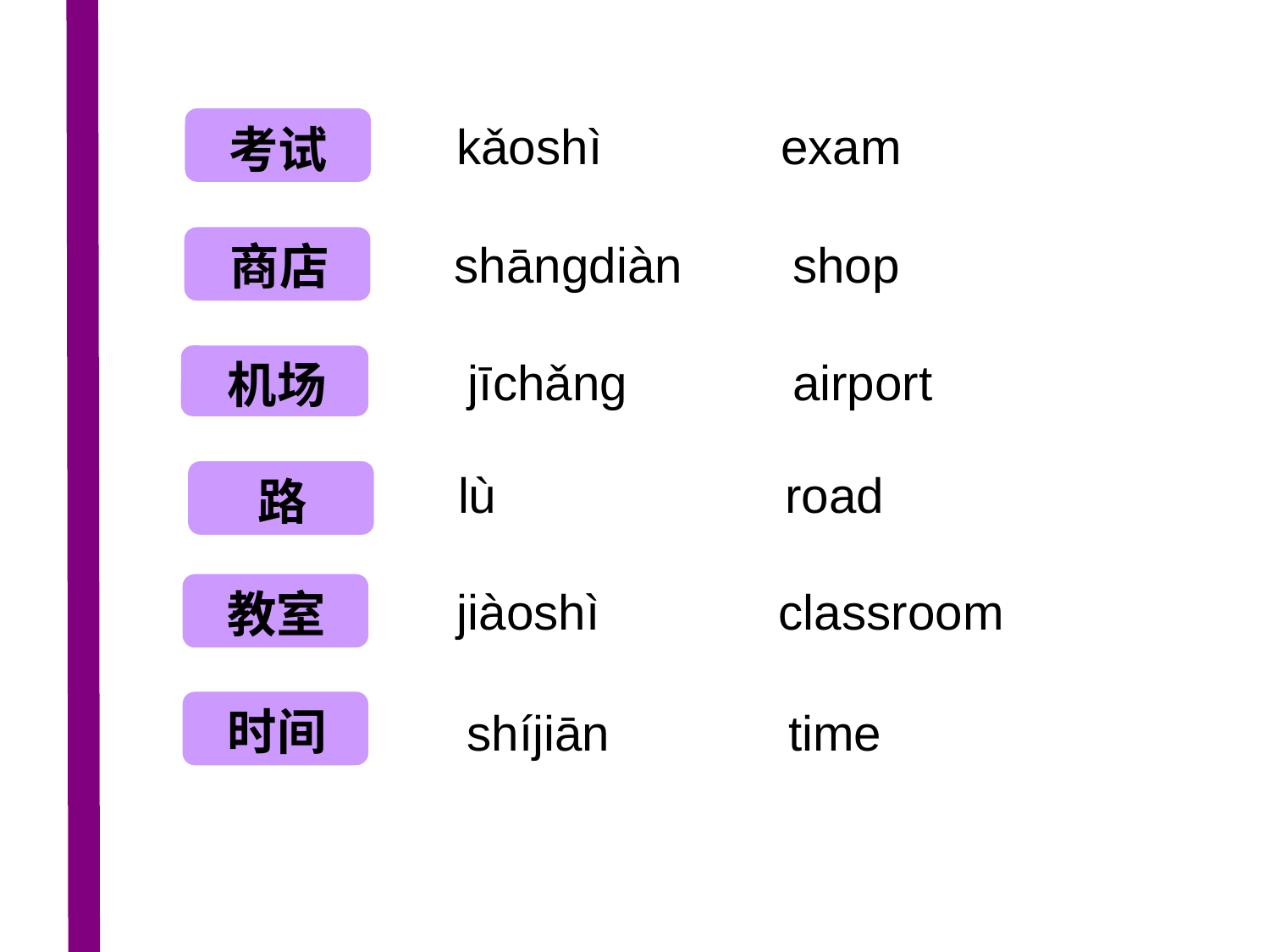

考试
kǎoshì             exam

商店
shāngdiàn        shop
jīchǎng            airport

机场
lù                     road

路

教室
jiàoshì             classroom

时间

shíjiān             time